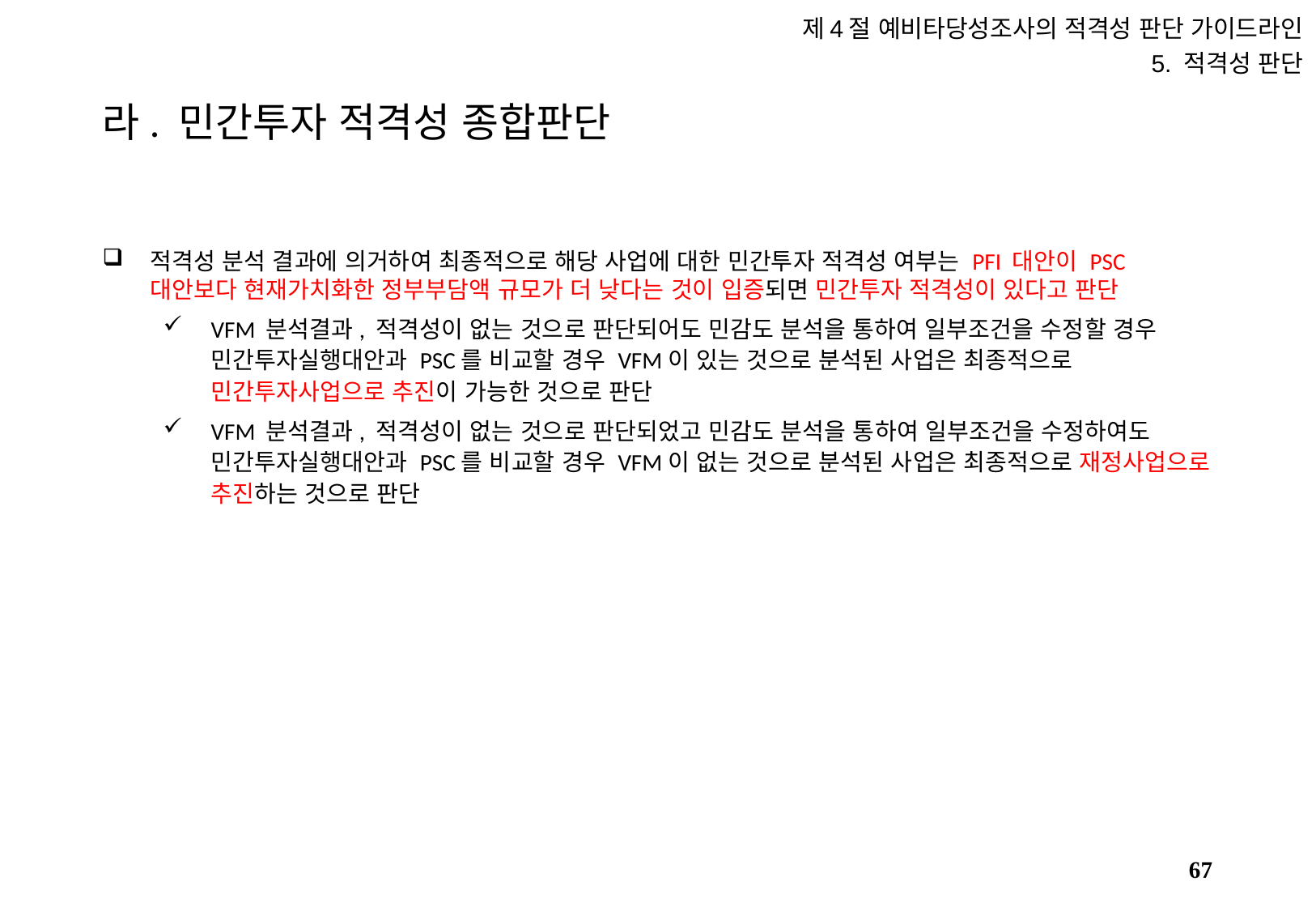

제4절 예비타당성조사의 적격성 판단 가이드라인
5. 적격성 판단
# 라. 민간투자 적격성 종합판단
적격성 분석 결과에 의거하여 최종적으로 해당 사업에 대한 민간투자 적격성 여부는 PFI 대안이 PSC 대안보다 현재가치화한 정부부담액 규모가 더 낮다는 것이 입증되면 민간투자 적격성이 있다고 판단
VFM 분석결과, 적격성이 없는 것으로 판단되어도 민감도 분석을 통하여 일부조건을 수정할 경우 민간투자실행대안과 PSC를 비교할 경우 VFM이 있는 것으로 분석된 사업은 최종적으로 민간투자사업으로 추진이 가능한 것으로 판단
VFM 분석결과, 적격성이 없는 것으로 판단되었고 민감도 분석을 통하여 일부조건을 수정하여도 민간투자실행대안과 PSC를 비교할 경우 VFM이 없는 것으로 분석된 사업은 최종적으로 재정사업으로 추진하는 것으로 판단
67